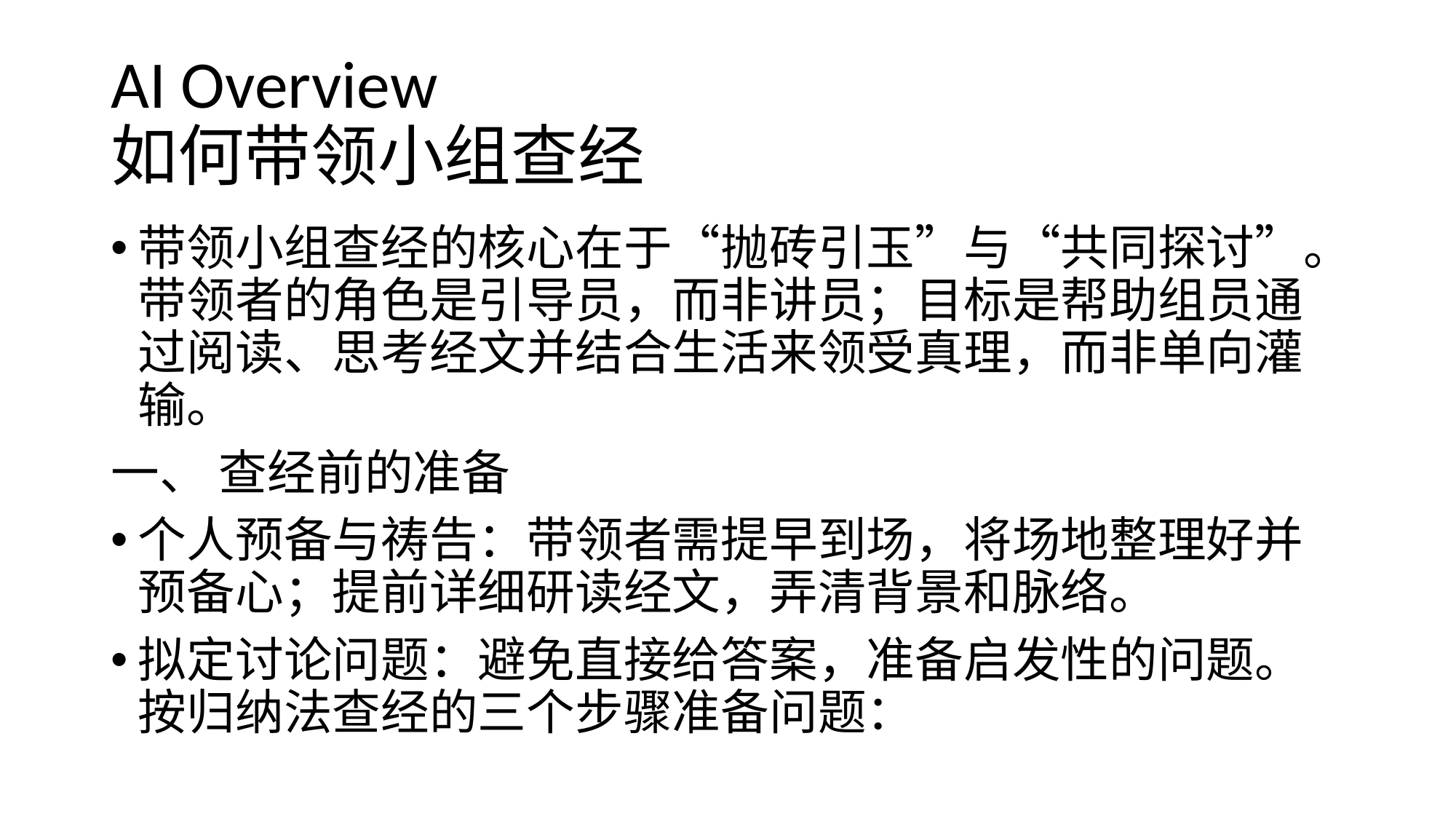

# AI Overview 如何带领小组查经
带领小组查经的核心在于“抛砖引玉”与“共同探讨”。带领者的角色是引导员，而非讲员；目标是帮助组员通过阅读、思考经文并结合生活来领受真理，而非单向灌输。
一、 查经前的准备
个人预备与祷告：带领者需提早到场，将场地整理好并预备心；提前详细研读经文，弄清背景和脉络。
拟定讨论问题：避免直接给答案，准备启发性的问题。按归纳法查经的三个步骤准备问题：